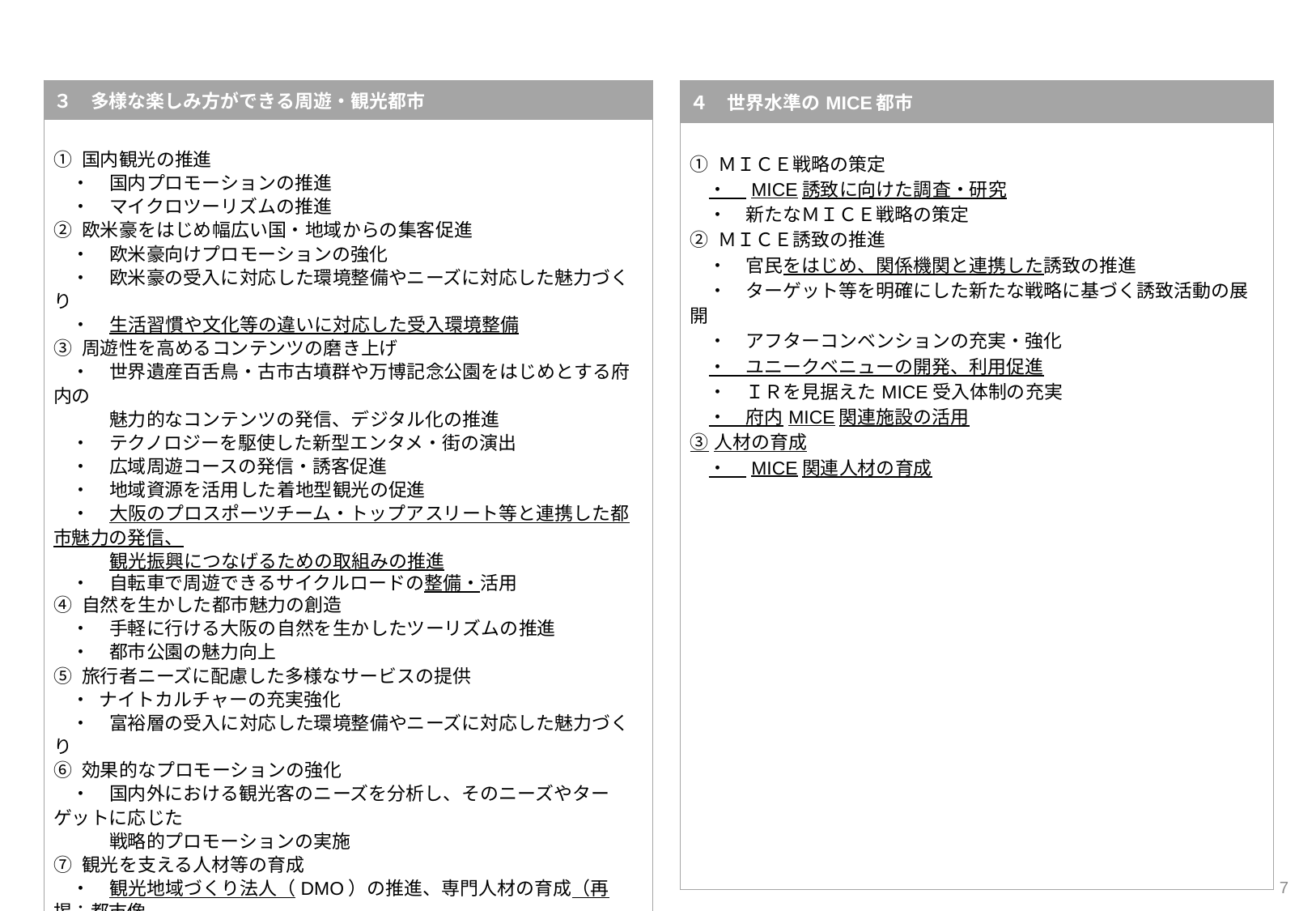

| ３　多様な楽しみ方ができる周遊・観光都市 |
| --- |
| ① 国内観光の推進 　・　国内プロモーションの推進 　・　マイクロツーリズムの推進 ② 欧米豪をはじめ幅広い国・地域からの集客促進 　・　欧米豪向けプロモーションの強化 　・　欧米豪の受入に対応した環境整備やニーズに対応した魅力づくり 　・　生活習慣や文化等の違いに対応した受入環境整備 ③ 周遊性を高めるコンテンツの磨き上げ 　・　世界遺産百舌鳥・古市古墳群や万博記念公園をはじめとする府内の 　　　魅力的なコンテンツの発信、デジタル化の推進 　・　テクノロジーを駆使した新型エンタメ・街の演出 　・　広域周遊コースの発信・誘客促進 　・　地域資源を活用した着地型観光の促進 　・　大阪のプロスポーツチーム・トップアスリート等と連携した都市魅力の発信、 　　　観光振興につなげるための取組みの推進 　・　自転車で周遊できるサイクルロードの整備・活用 ④ 自然を生かした都市魅力の創造 　・　手軽に行ける大阪の自然を生かしたツーリズムの推進 　・　都市公園の魅力向上　 ⑤ 旅行者ニーズに配慮した多様なサービスの提供 　・ ナイトカルチャーの充実強化 　・　富裕層の受入に対応した環境整備やニーズに対応した魅力づくり　 ⑥ 効果的なプロモーションの強化 　・　国内外における観光客のニーズを分析し、そのニーズやターゲットに応じた 　　　戦略的プロモーションの実施 ⑦ 観光を支える人材等の育成 　・　観光地域づくり法人（DMO）の推進、専門人材の育成（再掲：都市像 　　１③）　 　・　ホスピタリティの向上、人材の育成 |
| ４　世界水準のMICE都市 |
| --- |
| ① ＭＩＣＥ戦略の策定 　・　MICE誘致に向けた調査・研究 　・　新たなＭＩＣＥ戦略の策定 ② ＭＩＣＥ誘致の推進 　・　官民をはじめ、関係機関と連携した誘致の推進 　・　ターゲット等を明確にした新たな戦略に基づく誘致活動の展開 　・　アフターコンベンションの充実・強化 　・　ユニークベニューの開発、利用促進 　・　ＩＲを見据えたMICE受入体制の充実 　・　府内MICE関連施設の活用 ③人材の育成 　・　MICE関連人材の育成 |
7